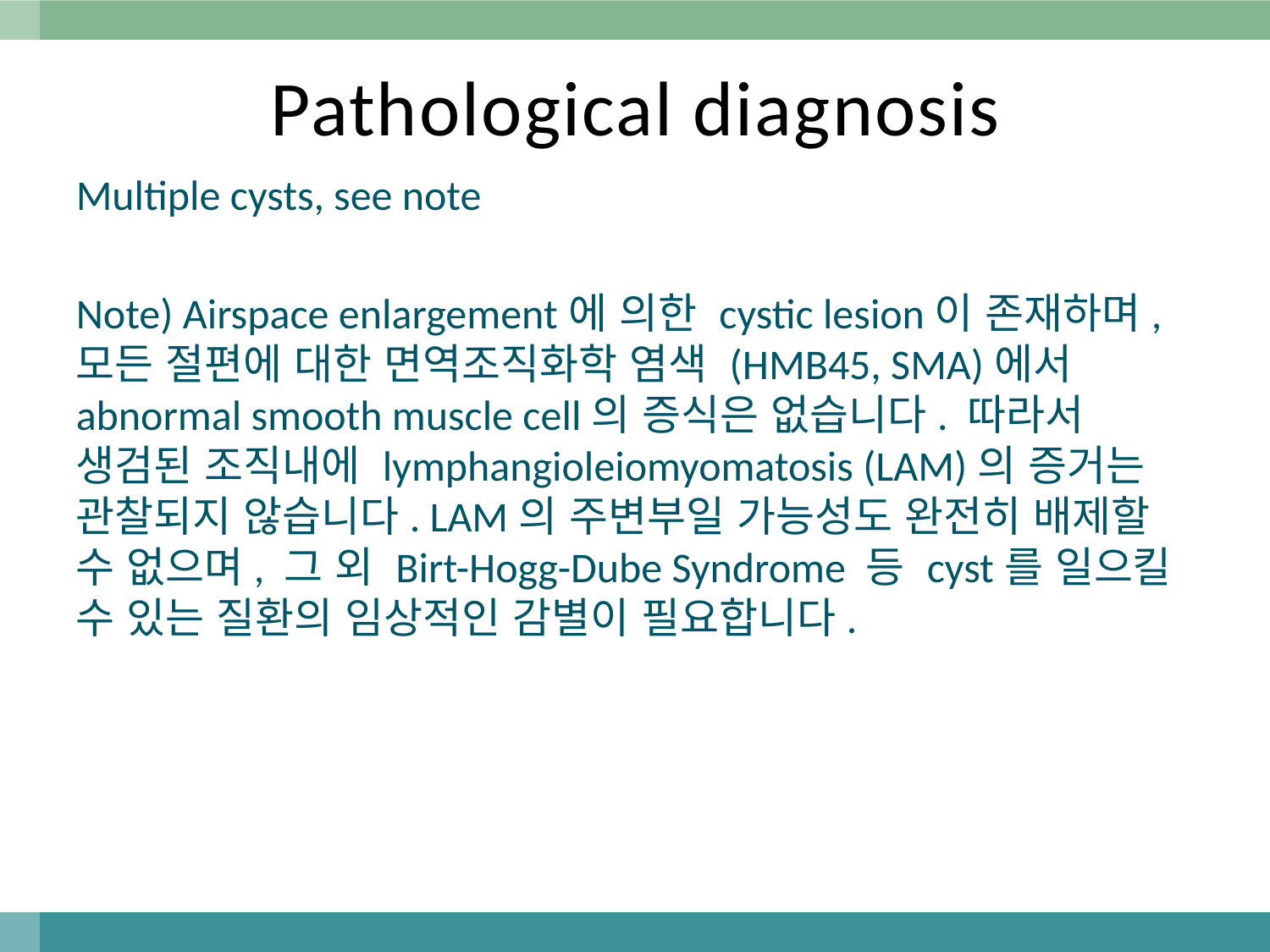

# Pathological diagnosis
Multiple cysts, see note

Note) Airspace enlargement에 의한 cystic lesion이 존재하며, 모든 절편에 대한 면역조직화학 염색 (HMB45, SMA)에서 abnormal smooth muscle cell의 증식은 없습니다. 따라서 생검된 조직내에 lymphangioleiomyomatosis (LAM)의 증거는 관찰되지 않습니다. LAM의 주변부일 가능성도 완전히 배제할 수 없으며, 그 외 Birt-Hogg-Dube Syndrome 등 cyst를 일으킬 수 있는 질환의 임상적인 감별이 필요합니다.